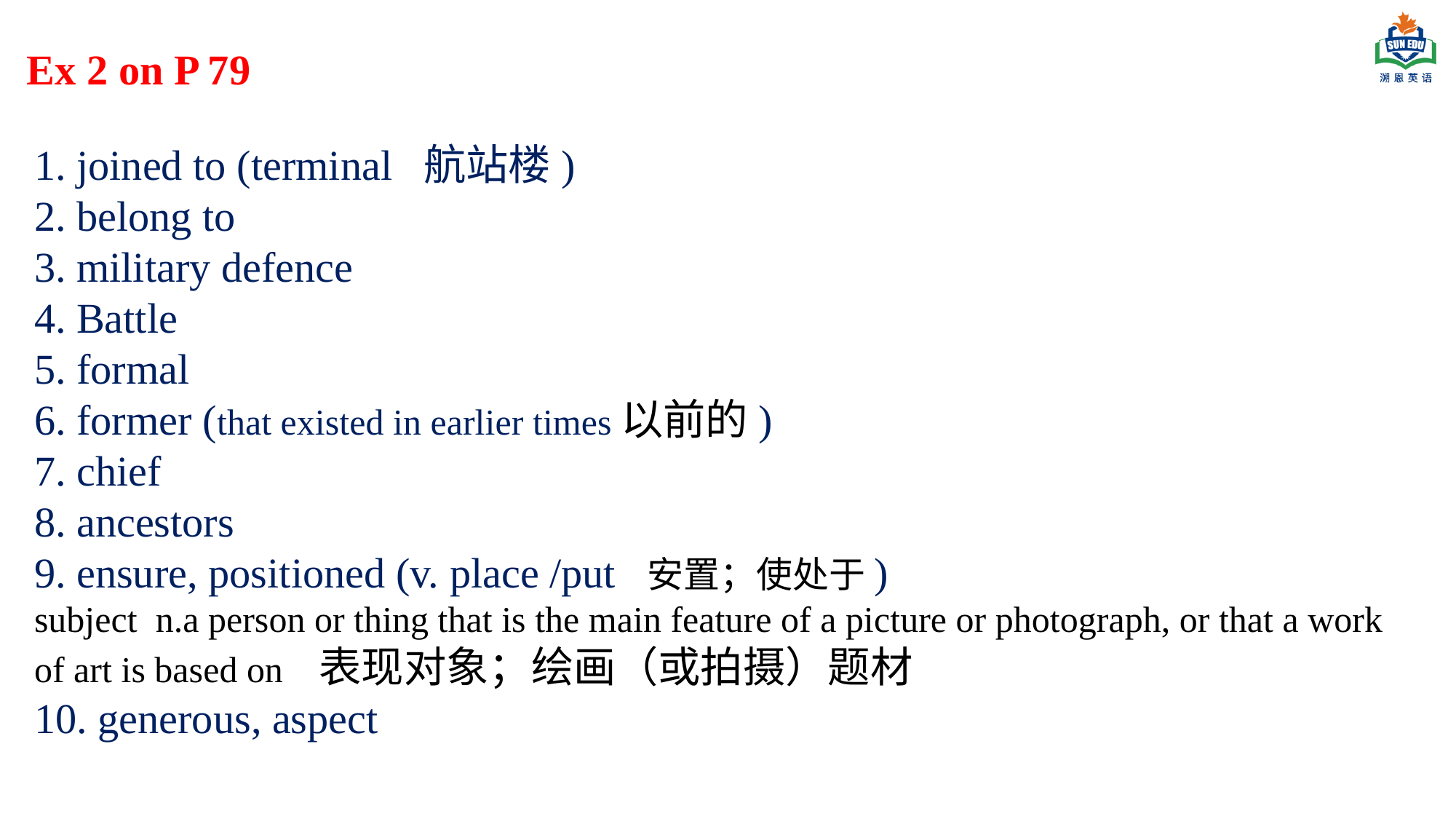

Ex 2 on P 79
1. joined to (terminal  航站楼)
2. belong to
3. military defence
4. Battle
5. formal
6. former (that existed in earlier times以前的)
7. chief
8. ancestors
9. ensure, positioned (v. place /put  安置；使处于)
subject  n.a person or thing that is the main feature of a picture or photograph, or that a work of art is based on   表现对象；绘画（或拍摄）题材
10. generous, aspect